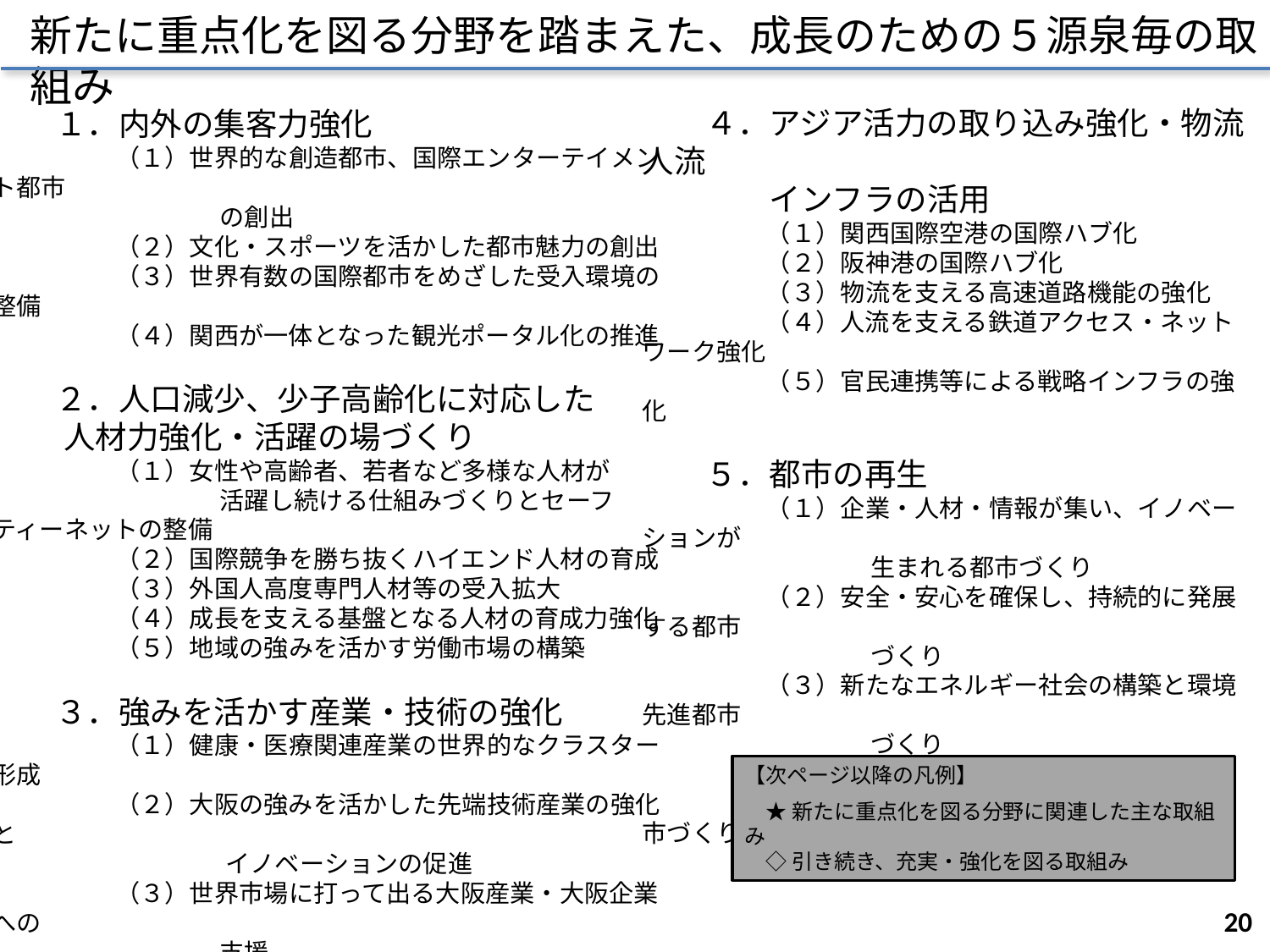

新たに重点化を図る分野を踏まえた、成長のための５源泉毎の取組み

　　４．アジア活力の取り込み強化・物流人流
　　　　インフラの活用
　　　　　（１）関西国際空港の国際ハブ化
　　　　　（２）阪神港の国際ハブ化
　　　　　（３）物流を支える高速道路機能の強化
　　　　　（４）人流を支える鉄道アクセス・ネットワーク強化
　　　　　（５）官民連携等による戦略インフラの強化

　　５．都市の再生
　　　　　（１）企業・人材・情報が集い、イノベーションが
　　　　　　 　　　生まれる都市づくり
　　　　　（２）安全・安心を確保し、持続的に発展する都市
　　　　　 　　　　づくり
　　　　　（３）新たなエネルギー社会の構築と環境先進都市
　　　　 　　　　　づくり
　　　　　（４）みどりを活かした都市づくり
　　　　　（５）農空間の多面的な機能を活かした都市づくり・
　　　 　　　　　　都市農業の推進

　　１．内外の集客力強化
　　　　　（１）世界的な創造都市、国際エンターテイメント都市
　　　　　　　　　 の創出
　　　　　（２）文化・スポーツを活かした都市魅力の創出
　　　　　（３）世界有数の国際都市をめざした受入環境の整備
　　　　　（４）関西が一体となった観光ポータル化の推進

　　２．人口減少、少子高齢化に対応した
         人材力強化・活躍の場づくり
　　　　　（１）女性や高齢者、若者など多様な人材が
　　　　　 　　　　活躍し続ける仕組みづくりとセーフティーネットの整備
　　　　　（２）国際競争を勝ち抜くハイエンド人材の育成
　　　　　（３）外国人高度専門人材等の受入拡大
　　　　　（４）成長を支える基盤となる人材の育成力強化
　　　　　（５）地域の強みを活かす労働市場の構築

　　３．強みを活かす産業・技術の強化
　　　　　（１）健康・医療関連産業の世界的なクラスター形成
　　　　　（２）大阪の強みを活かした先端技術産業の強化と
 　　　　　　　　　イノベーションの促進
　　　　　（３）世界市場に打って出る大阪産業・大阪企業への
　 　　　　　　　　支援
　　　　　（４）対内投資促進による国際競争力の強化
　　　　　（５）ハイエンドなものづくりの推進
　　　　　（６）成長分野に挑戦する企業への支援・経済活動の
　　　　　　 　　　新陳代謝の促進
【次ページ以降の凡例】
　★ 新たに重点化を図る分野に関連した主な取組み
　◇ 引き続き、充実・強化を図る取組み
20